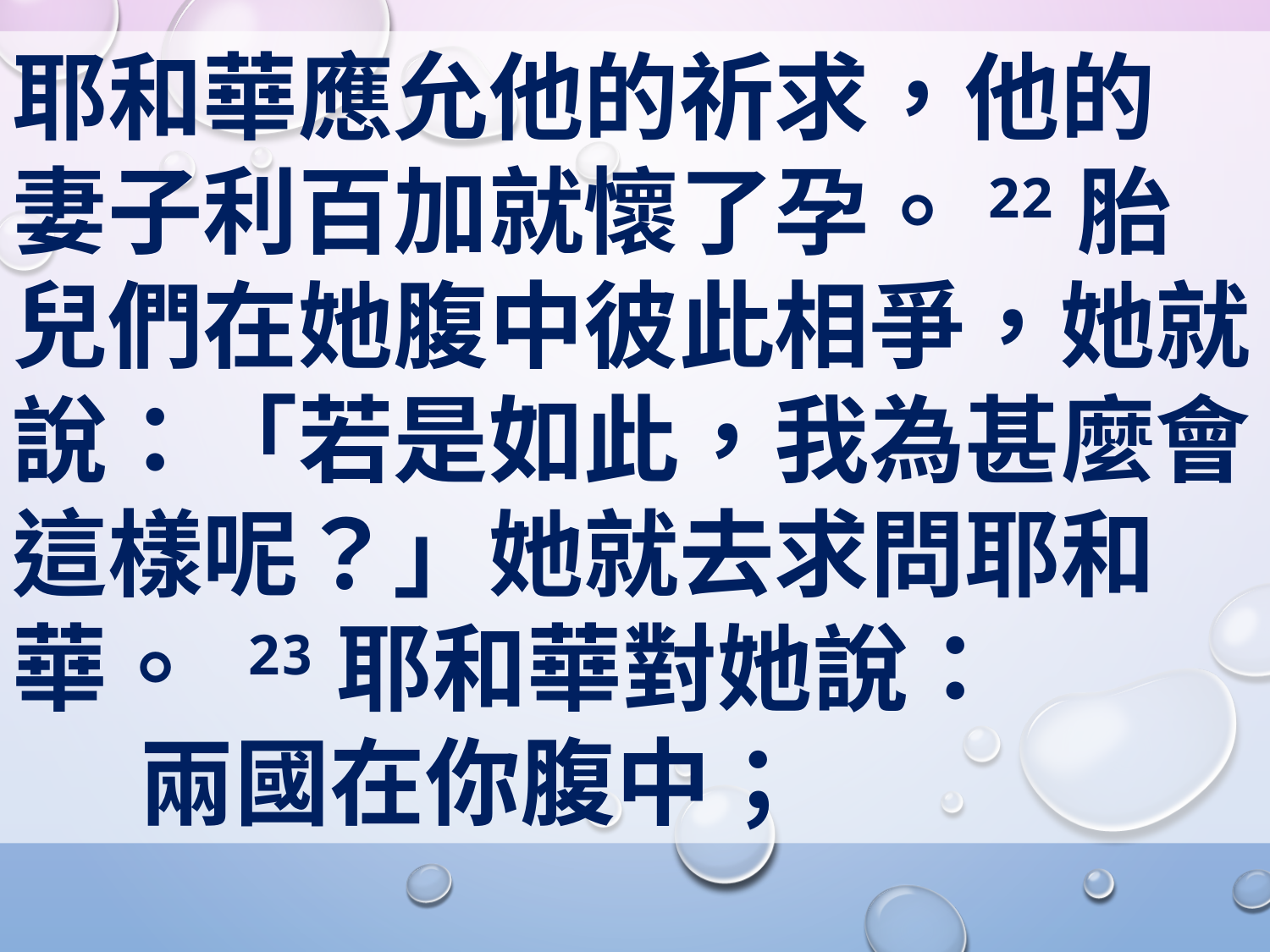

耶和華應允他的祈求，他的 妻子利百加就懷了孕。22胎兒們在她腹中彼此相爭，她就說：「若是如此，我為甚麼會這樣呢？」她就去求問耶和華。 23耶和華對她說：
兩國在你腹中；